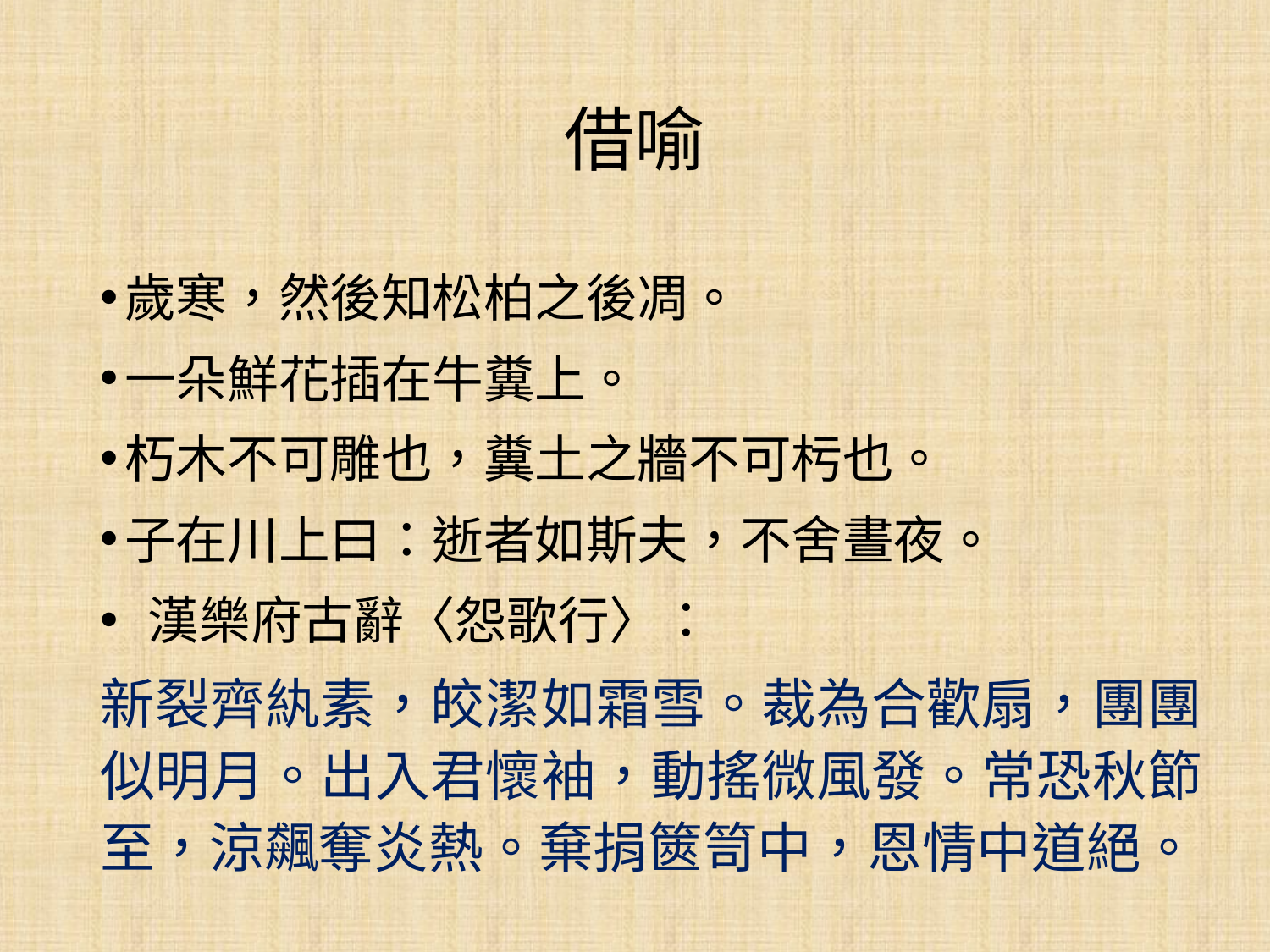

# 借喻
歲寒，然後知松柏之後凋。
一朵鮮花插在牛糞上。
朽木不可雕也，糞土之牆不可杇也。
子在川上曰：逝者如斯夫，不舍晝夜。
 漢樂府古辭〈怨歌行〉：
新裂齊紈素，皎潔如霜雪。裁為合歡扇，團團似明月。出入君懷袖，動搖微風發。常恐秋節至，涼飆奪炎熱。棄捐篋笥中，恩情中道絕。